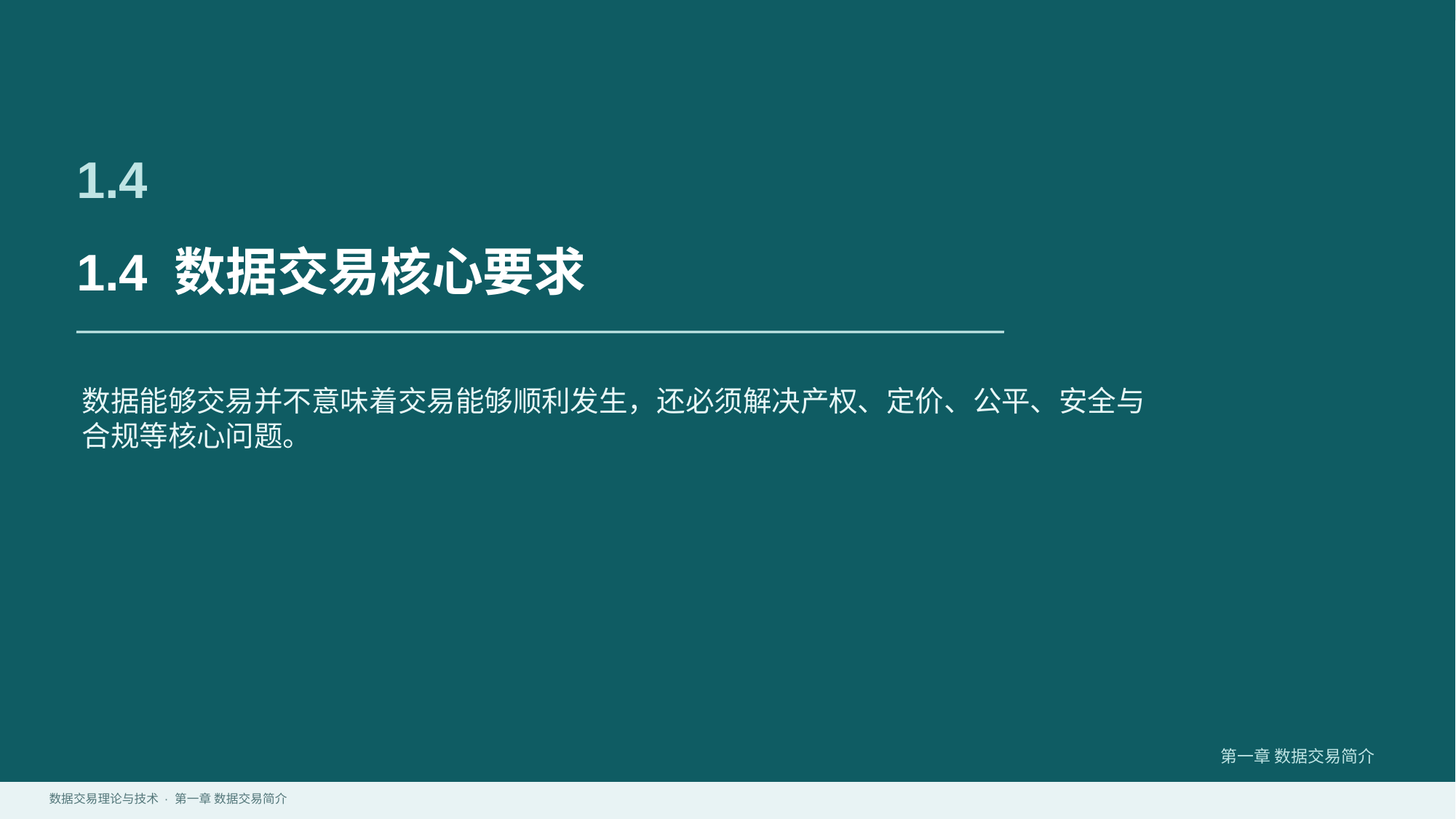

1.4
1.4 数据交易核心要求

数据能够交易并不意味着交易能够顺利发生，还必须解决产权、定价、公平、安全与合规等核心问题。
第一章 数据交易简介
61